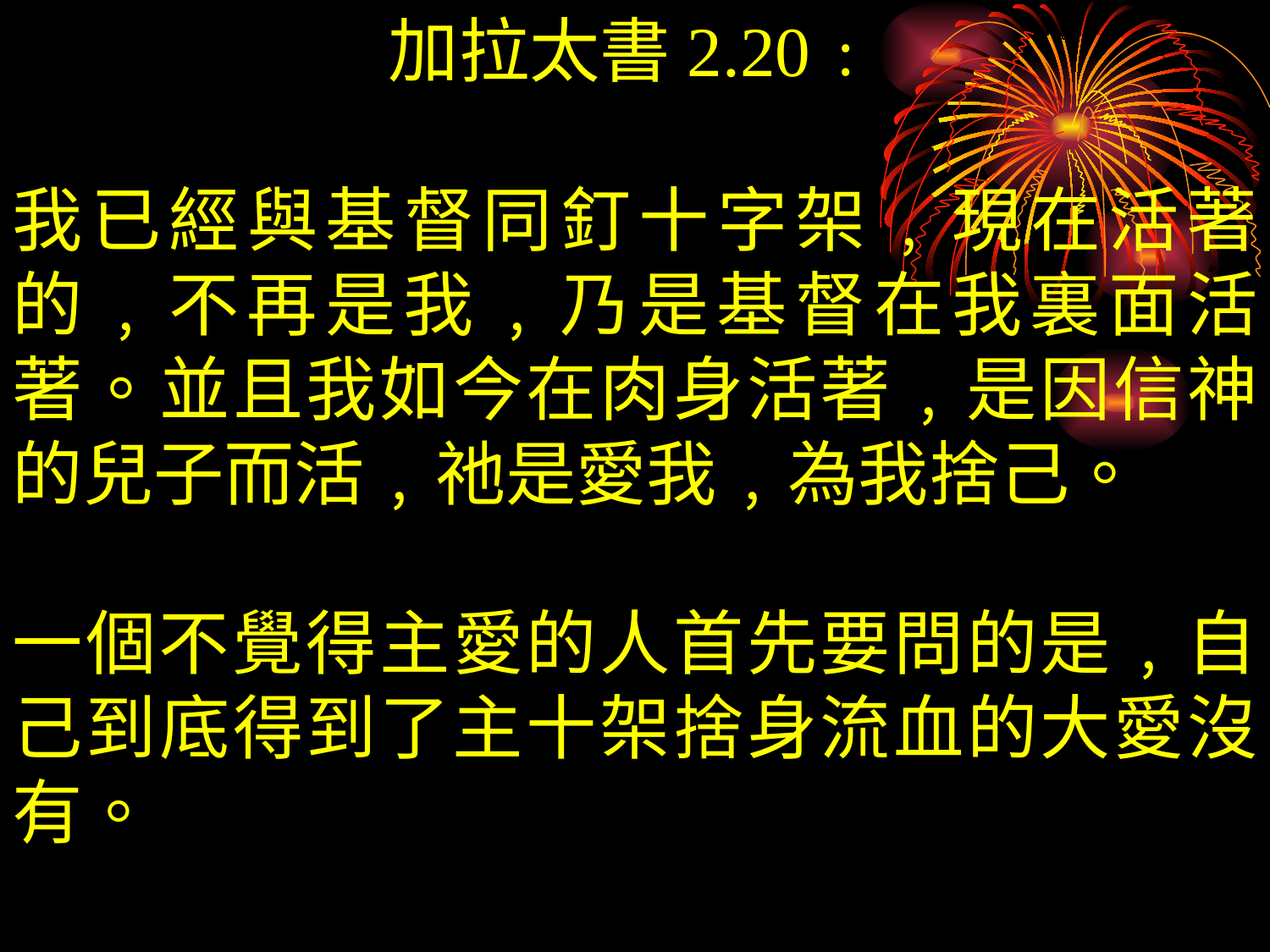

加拉太書2.20﹕

我已經與基督同釘十字架﹐現在活著的﹐不再是我﹐乃是基督在我裏面活著。並且我如今在肉身活著﹐是因信神的兒子而活﹐祂是愛我﹐為我捨己。

一個不覺得主愛的人首先要問的是﹐自己到底得到了主十架捨身流血的大愛沒有。